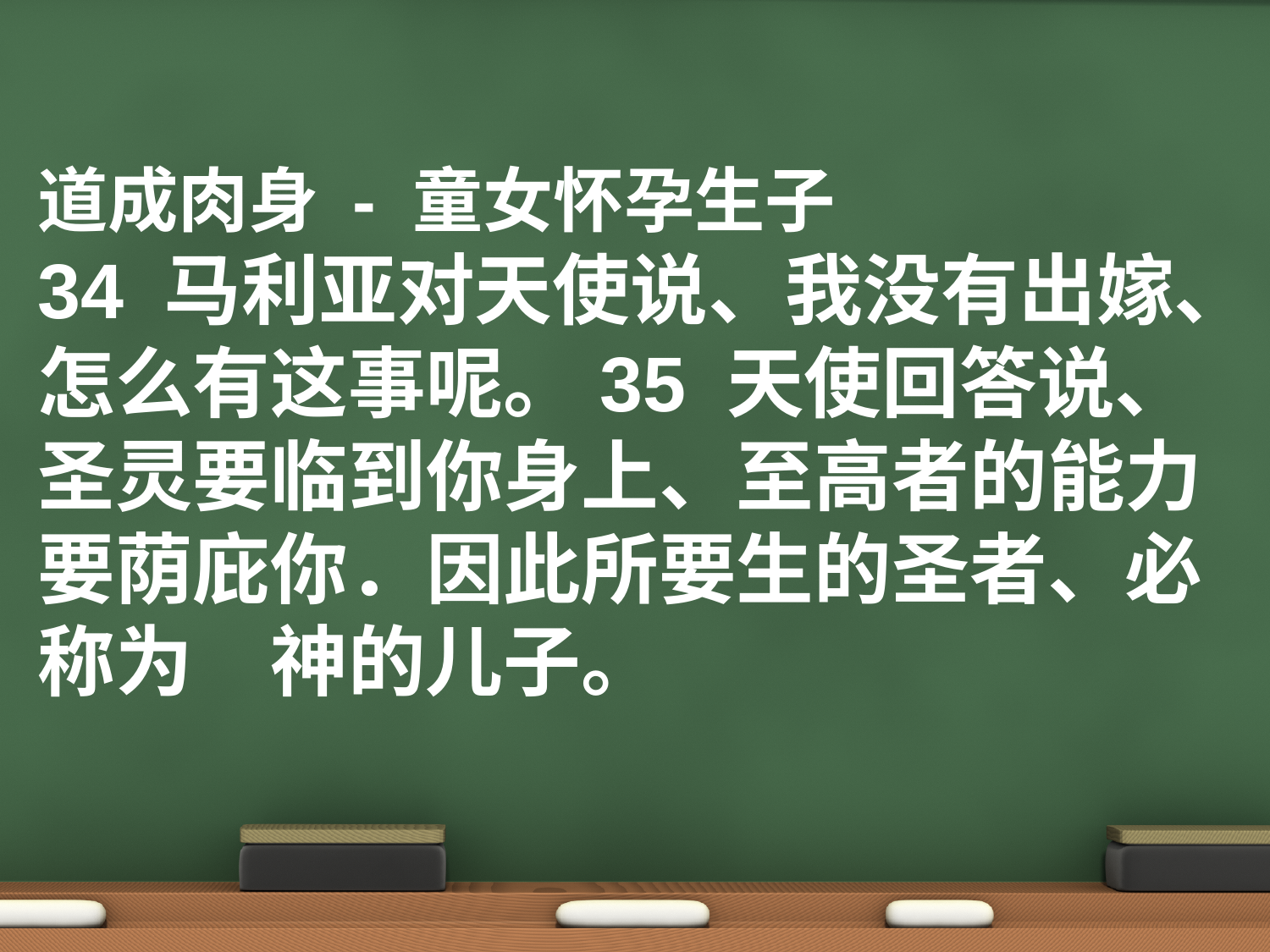

道成肉身 - 童女怀孕生子
34 马利亚对天使说、我没有出嫁、怎么有这事呢。35 天使回答说、圣灵要临到你身上、至高者的能力要荫庇你．因此所要生的圣者、必称为　神的儿子。